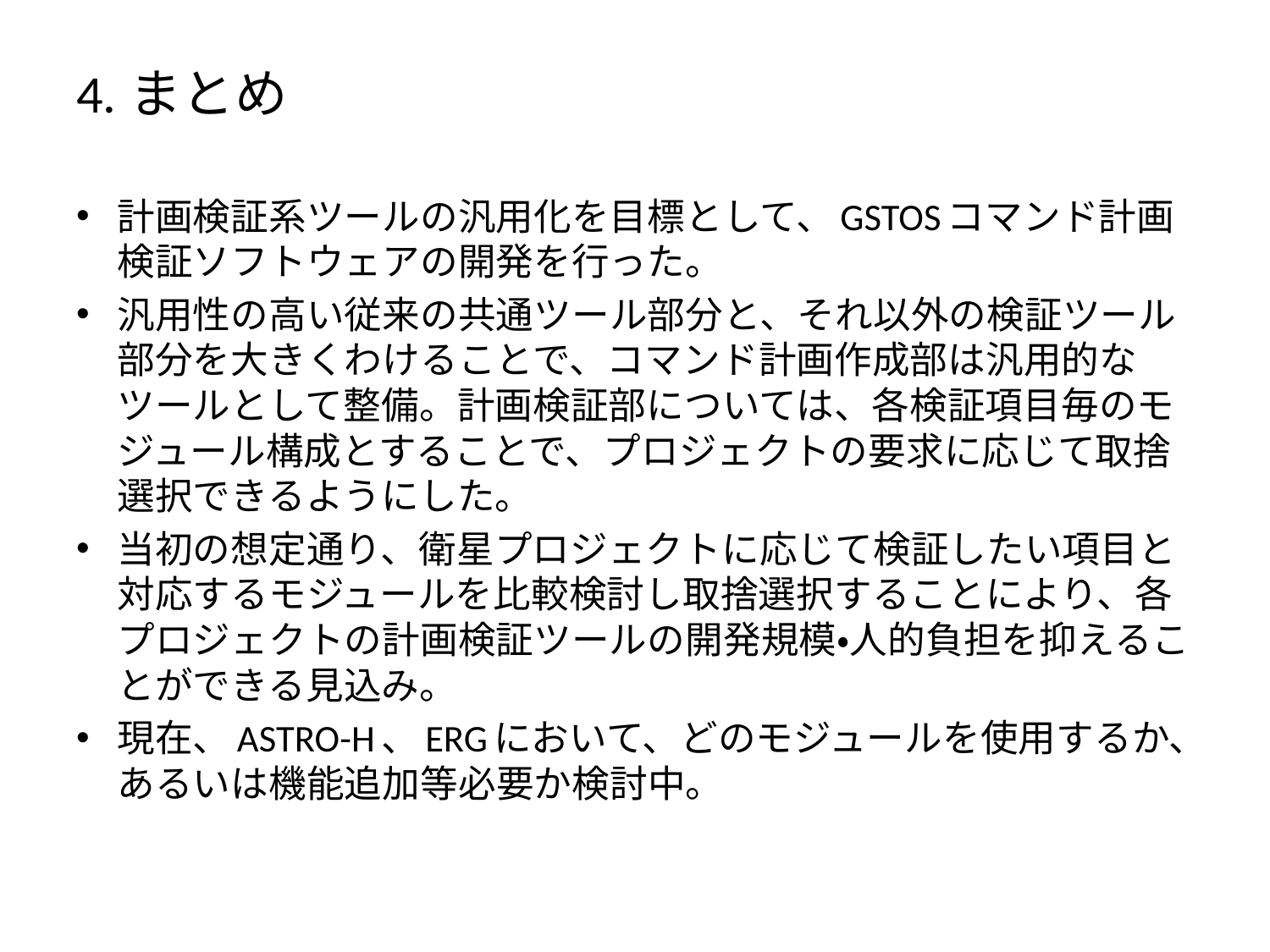

# 4.まとめ
計画検証系ツールの汎用化を目標として、GSTOSコマンド計画検証ソフトウェアの開発を行った。
汎用性の高い従来の共通ツール部分と、それ以外の検証ツール部分を大きくわけることで、コマンド計画作成部は汎用的なツールとして整備。計画検証部については、各検証項目毎のモジュール構成とすることで、プロジェクトの要求に応じて取捨選択できるようにした。
当初の想定通り、衛星プロジェクトに応じて検証したい項目と対応するモジュールを比較検討し取捨選択することにより、各プロジェクトの計画検証ツールの開発規模・人的負担を抑えることができる見込み。
現在、ASTRO-H、ERGにおいて、どのモジュールを使用するか、あるいは機能追加等必要か検討中。